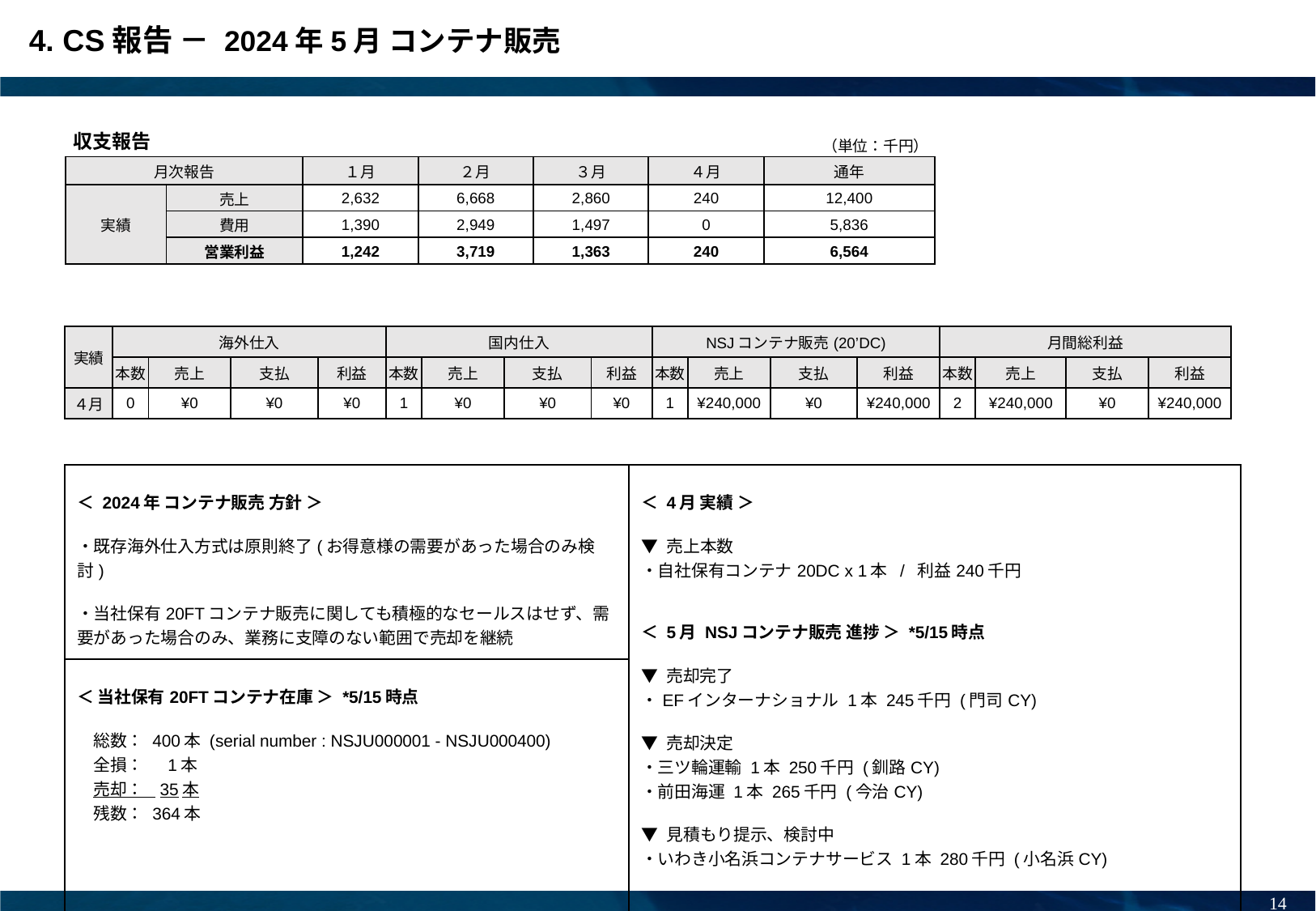

4. CS報告 － 2024年5月 コンテナ販売
収支報告
（単位：千円）
| 月次報告 |  | １月 | ２月 | ３月 | ４月 | 通年 |
| --- | --- | --- | --- | --- | --- | --- |
| 実績 | 売上 | 2,632 | 6,668 | 2,860 | 240 | 12,400 |
|  | 費用 | 1,390 | 2,949 | 1,497 | 0 | 5,836 |
|  | 営業利益 | 1,242 | 3,719 | 1,363 | 240 | 6,564 |
| 実績 | 海外仕入 |  |  |  | 国内仕入 |  |  |  | NSJコンテナ販売(20’DC) |  |  |  | 月間総利益 |  |  |  |
| --- | --- | --- | --- | --- | --- | --- | --- | --- | --- | --- | --- | --- | --- | --- | --- | --- |
|  | 本数 | 売上 | 支払 | 利益 | 本数 | 売上 | 支払 | 利益 | 本数 | 売上 | 支払 | 利益 | 本数 | 売上 | 支払 | 利益 |
| ４月 | 0 | ¥0 | ¥0 | ¥0 | 1 | ¥0 | ¥0 | ¥0 | 1 | ¥240,000 | ¥0 | ¥240,000 | 2 | ¥240,000 | ¥0 | ¥240,000 |
| ＜ 2024年 コンテナ販売 方針 ＞ ・既存海外仕入方式は原則終了(お得意様の需要があった場合のみ検討) ・当社保有20FTコンテナ販売に関しても積極的なセールスはせず、需要があった場合のみ、業務に支障のない範囲で売却を継続 | ＜ 4月 実績 ＞ ▼ 売上本数 ・自社保有コンテナ20DC x 1本 / 利益240千円 ＜ 5月 NSJコンテナ販売 進捗 ＞ \*5/15時点 ▼ 売却完了 ・EFインターナショナル 1本 245千円 (門司CY) ▼ 売却決定 ・三ツ輪運輸 1本 250千円 (釧路CY) ・前田海運 1本 265千円 (今治CY) ▼ 見積もり提示、検討中 ・いわき小名浜コンテナサービス 1本 280千円 (小名浜CY) |
| --- | --- |
| ＜ 当社保有20FTコンテナ在庫 ＞ \*5/15時点 総数： 400本 (serial number : NSJU000001 - NSJU000400) 全損： 1本 売却： 35本 残数： 364本 |  |
14